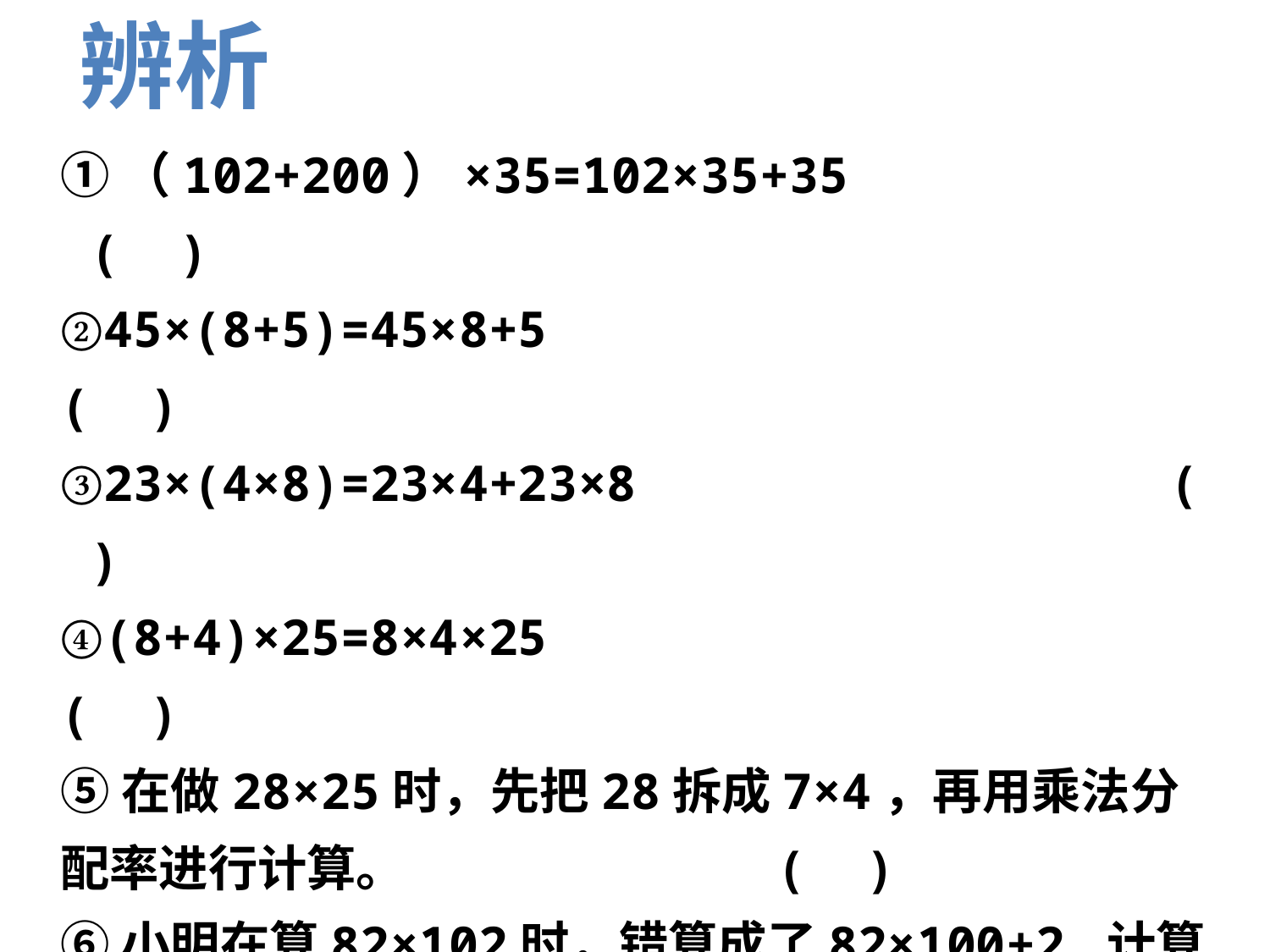

辨析
①（102+200）×35=102×35+35              (  )
②45×(8+5)=45×8+5                       (  )
③23×(4×8)=23×4+23×8                  (  )
④(8+4)×25=8×4×25                      (  )
⑤在做28×25时，先把28拆成7×4，再用乘法分配率进行计算。                                (  )
⑥小明在算82×102时，错算成了82×100+2,计算结果比正确结果少164。                       (  )
⑦与66×99不相等的算式是                  (  )
A.66×100-1    B.66×100-66    C.6×11×9×11